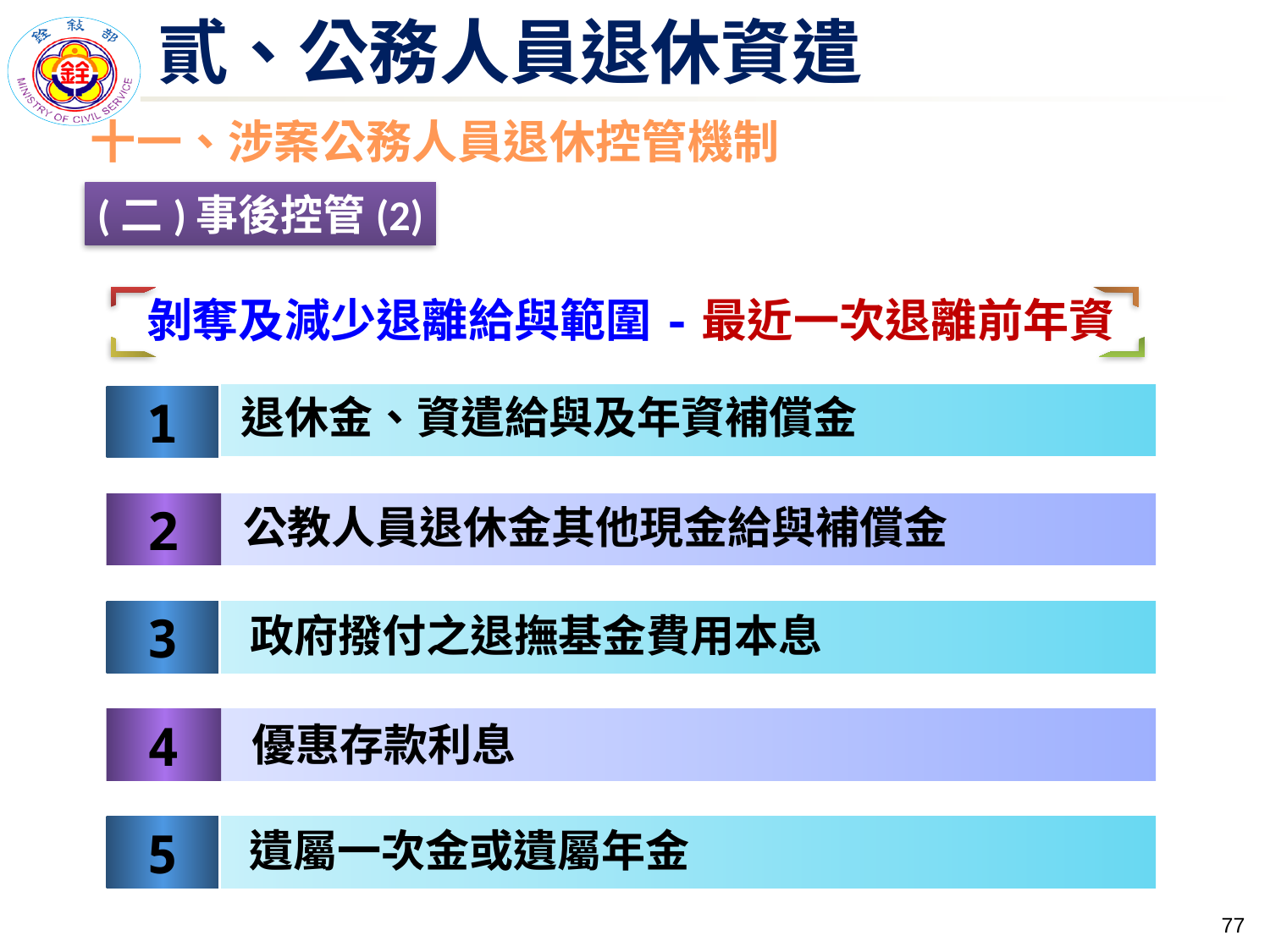

# 貳、公務人員退休資遣
十一、涉案公務人員退休控管機制
(二)事後控管(2)

剝奪及減少退離給與範圍-最近一次退離前年資

退休金、資遣給與及年資補償金

1
2

公教人員退休金其他現金給與補償金
3

政府撥付之退撫基金費用本息

4

優惠存款利息
5

遺屬一次金或遺屬年金

77